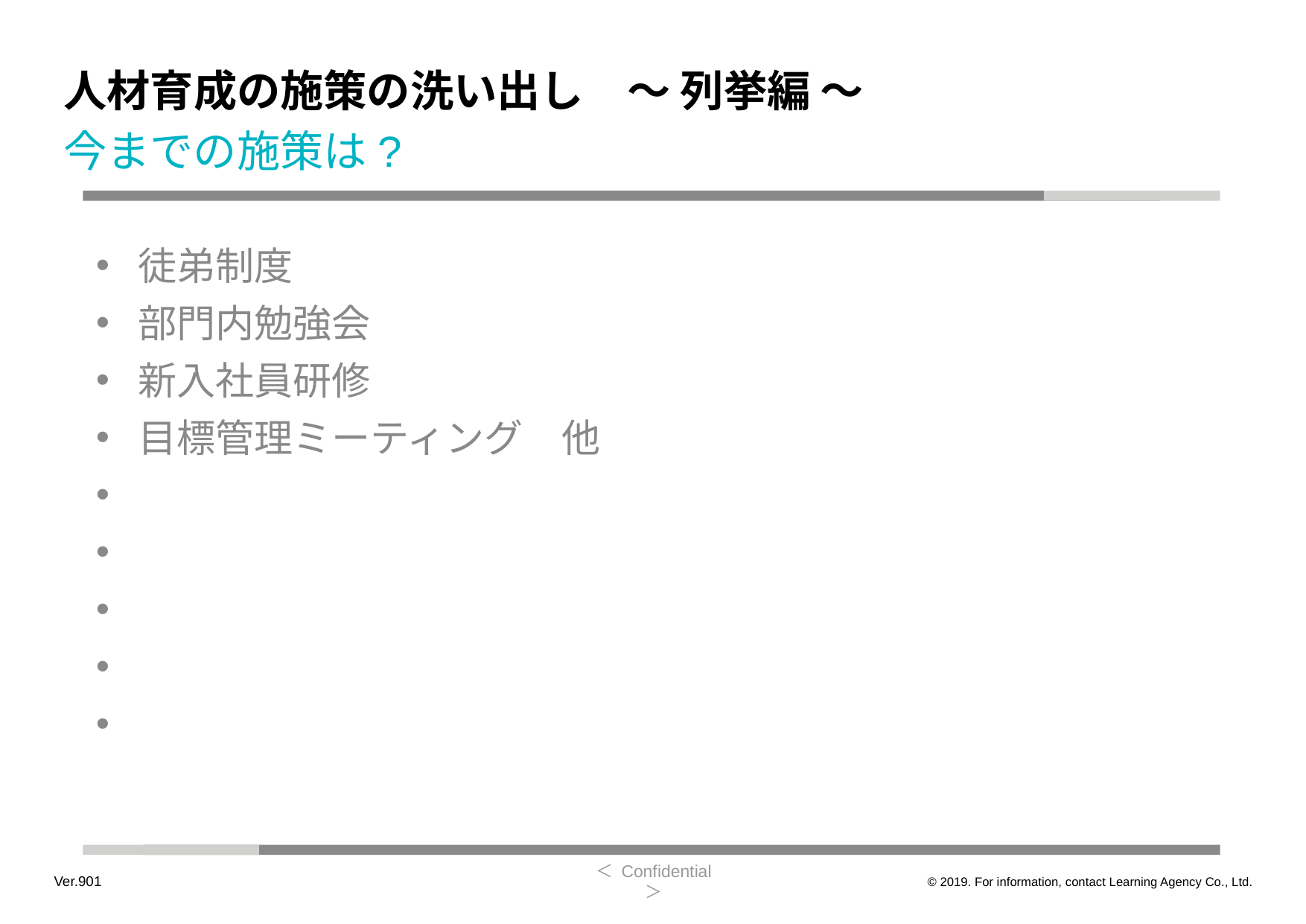

人材育成の施策の洗い出し　～ 列挙編 ～
今までの施策は?

徒弟制度
部門内勉強会
新入社員研修
目標管理ミーティング　他

Ver.901